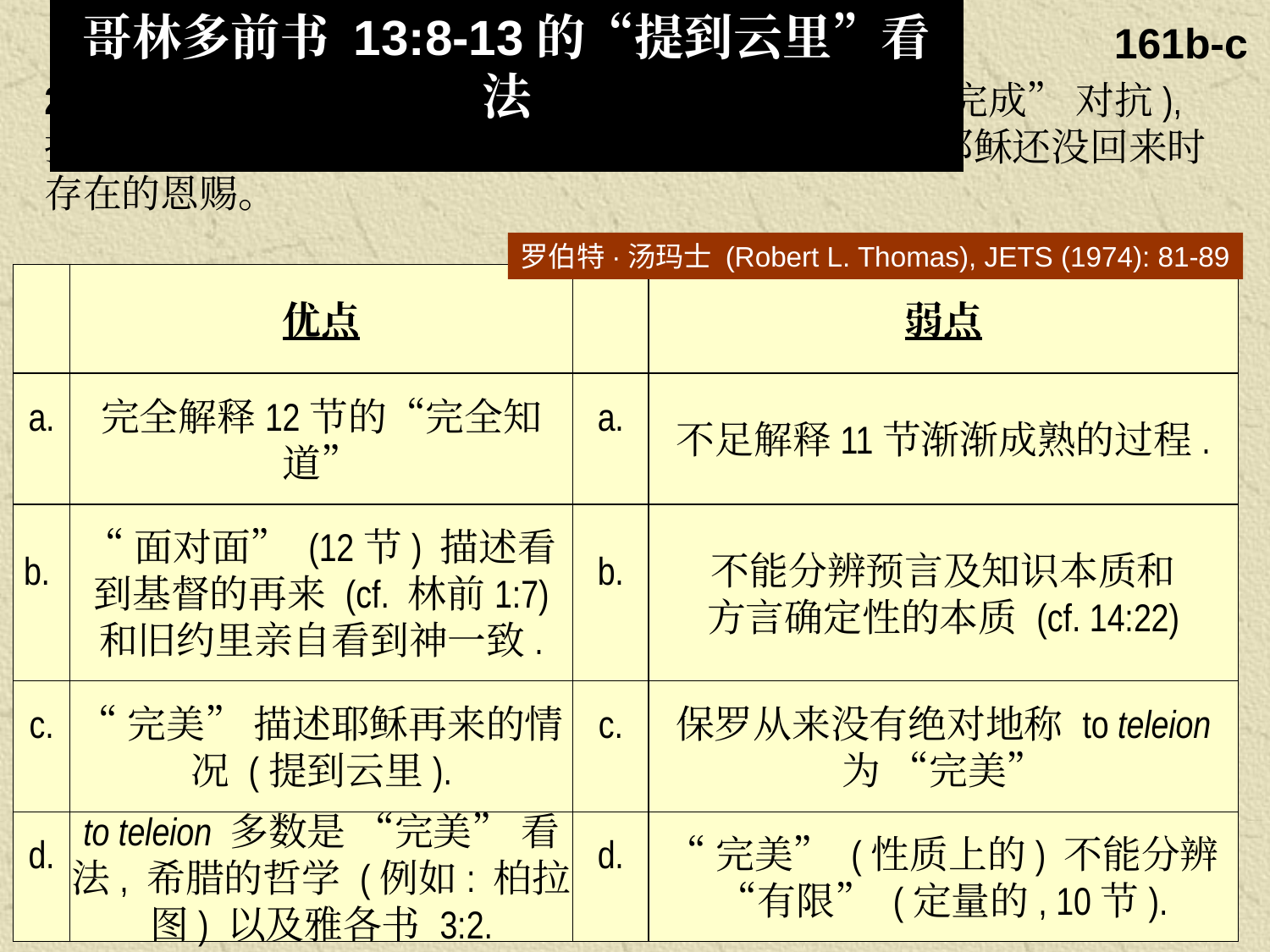

哥林多前书 13:8-13的“提到云里”看法
161b-c
2. “提到云里”看 to teleion 为 “完美” (和以上的 “完成” 对抗), 指示耶稣再来时的象徵。因此，预言，知识及方言在耶稣还没回来时存在的恩赐。
罗伯特·汤玛士 (Robert L. Thomas), JETS (1974): 81-89

优点

弱点
a.

完全解释12节的“完全知道”
a.

不足解释11节渐渐成熟的过程.
b.

“面对面” (12节) 描述看到基督的再来 (cf. 林前1:7) 和旧约里亲自看到神一致.
b.

不能分辨预言及知识本质和
方言确定性的本质 (cf. 14:22)
c.

“完美” 描述耶稣再来的情况 (提到云里).
c.

保罗从来没有绝对地称 to teleion 为 “完美”
d.

to teleion 多数是 “完美” 看法, 希腊的哲学 (例如: 柏拉图) 以及雅各书 3:2.
d.

“完美” (性质上的) 不能分辨 “有限” (定量的, 10节).